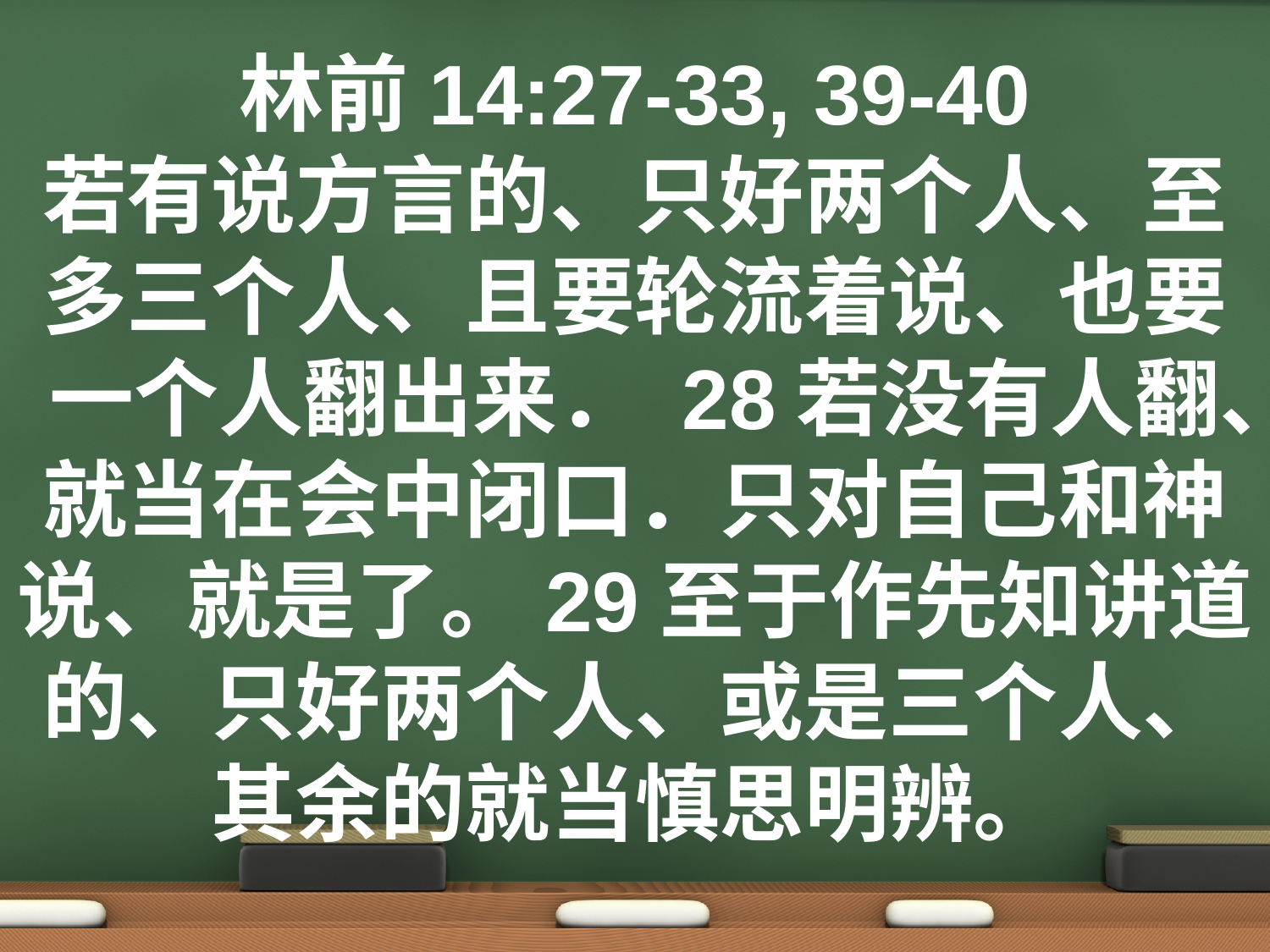

林前14:27-33, 39-40
若有说方言的、只好两个人、至多三个人、且要轮流着说、也要一个人翻出来． 28若没有人翻、就当在会中闭口．只对自己和神说、就是了。29至于作先知讲道的、只好两个人、或是三个人、其余的就当慎思明辨。